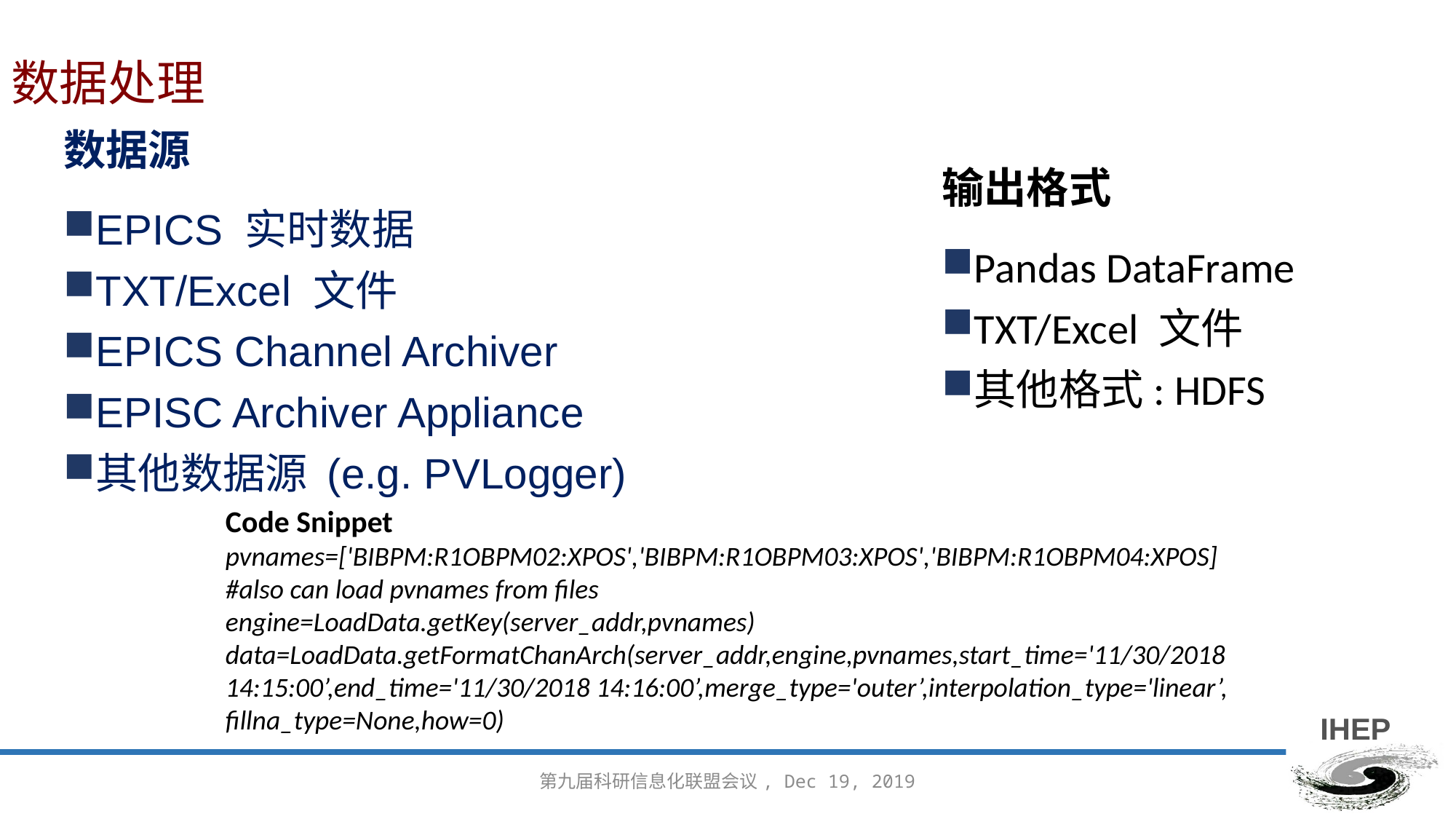

# 数据处理
数据源
EPICS 实时数据
TXT/Excel 文件
EPICS Channel Archiver
EPISC Archiver Appliance
其他数据源 (e.g. PVLogger)
输出格式
Pandas DataFrame
TXT/Excel 文件
其他格式: HDFS
Code Snippet
pvnames=['BIBPM:R1OBPM02:XPOS','BIBPM:R1OBPM03:XPOS','BIBPM:R1OBPM04:XPOS]
#also can load pvnames from files
engine=LoadData.getKey(server_addr,pvnames)
data=LoadData.getFormatChanArch(server_addr,engine,pvnames,start_time='11/30/2018 14:15:00’,end_time='11/30/2018 14:16:00’,merge_type='outer’,interpolation_type='linear’, fillna_type=None,how=0)
第九届科研信息化联盟会议, Dec 19, 2019